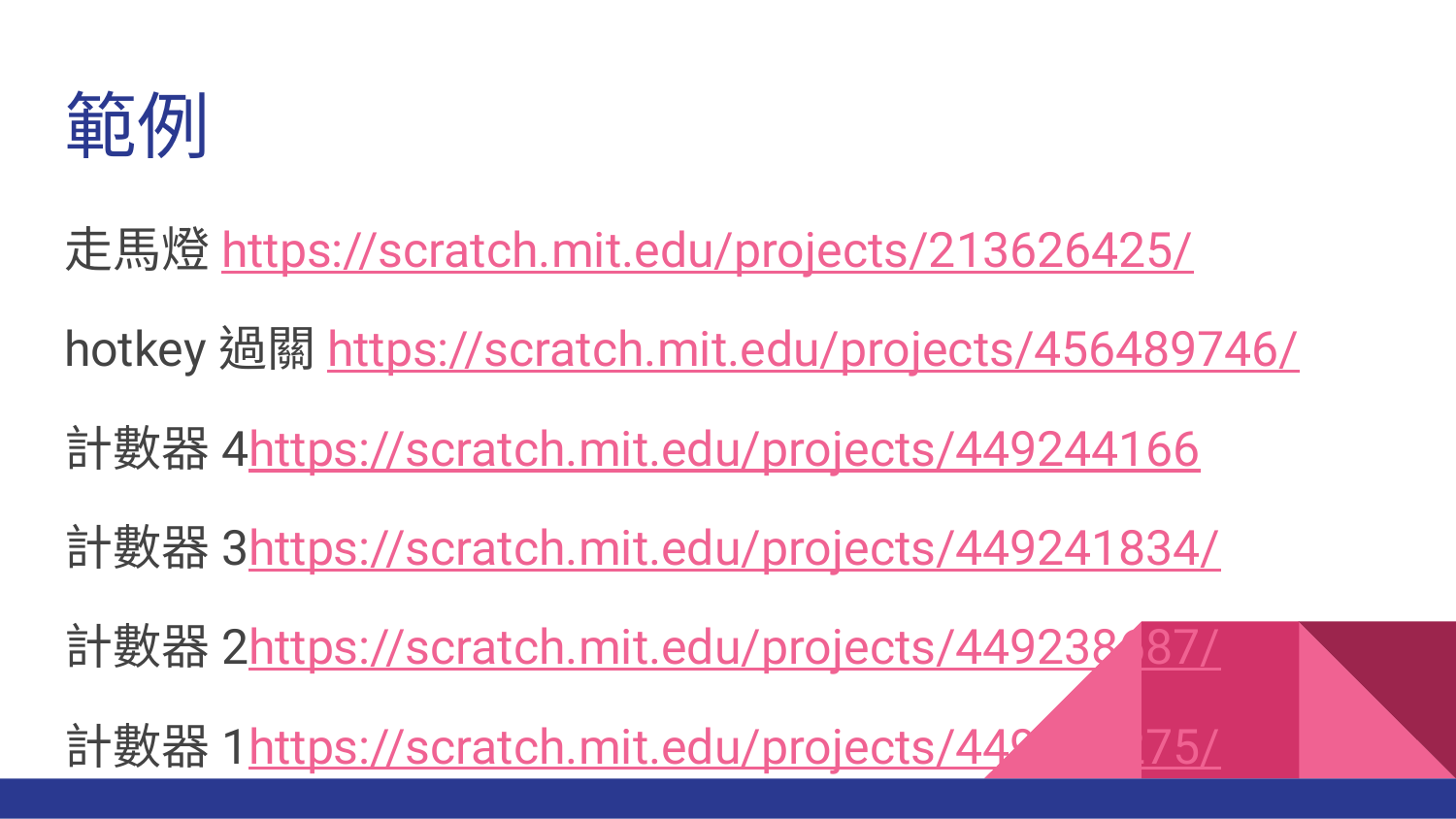

# 範例
走馬燈https://scratch.mit.edu/projects/213626425/
hotkey過關https://scratch.mit.edu/projects/456489746/
計數器4https://scratch.mit.edu/projects/449244166
計數器3https://scratch.mit.edu/projects/449241834/
計數器2https://scratch.mit.edu/projects/449238687/
計數器1https://scratch.mit.edu/projects/449235275/